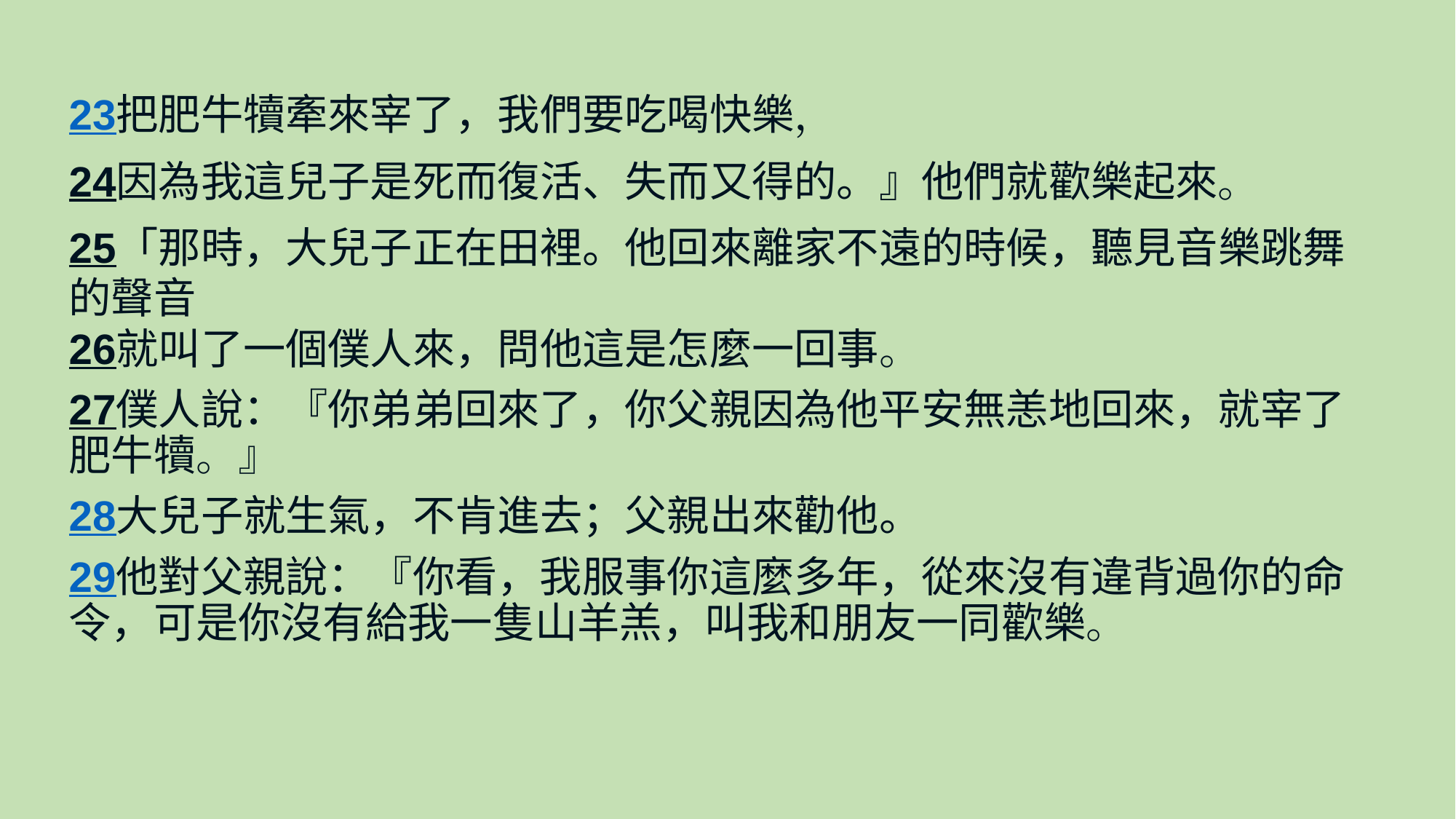

23把肥牛犢牽來宰了，我們要吃喝快樂，
24因為我這兒子是死而復活、失而又得的。』他們就歡樂起來。
25「那時，大兒子正在田裡。他回來離家不遠的時候，聽見音樂跳舞的聲音
26就叫了一個僕人來，問他這是怎麼一回事。
27僕人說：『你弟弟回來了，你父親因為他平安無恙地回來，就宰了肥牛犢。』
28大兒子就生氣，不肯進去；父親出來勸他。
29他對父親說：『你看，我服事你這麼多年，從來沒有違背過你的命令，可是你沒有給我一隻山羊羔，叫我和朋友一同歡樂。